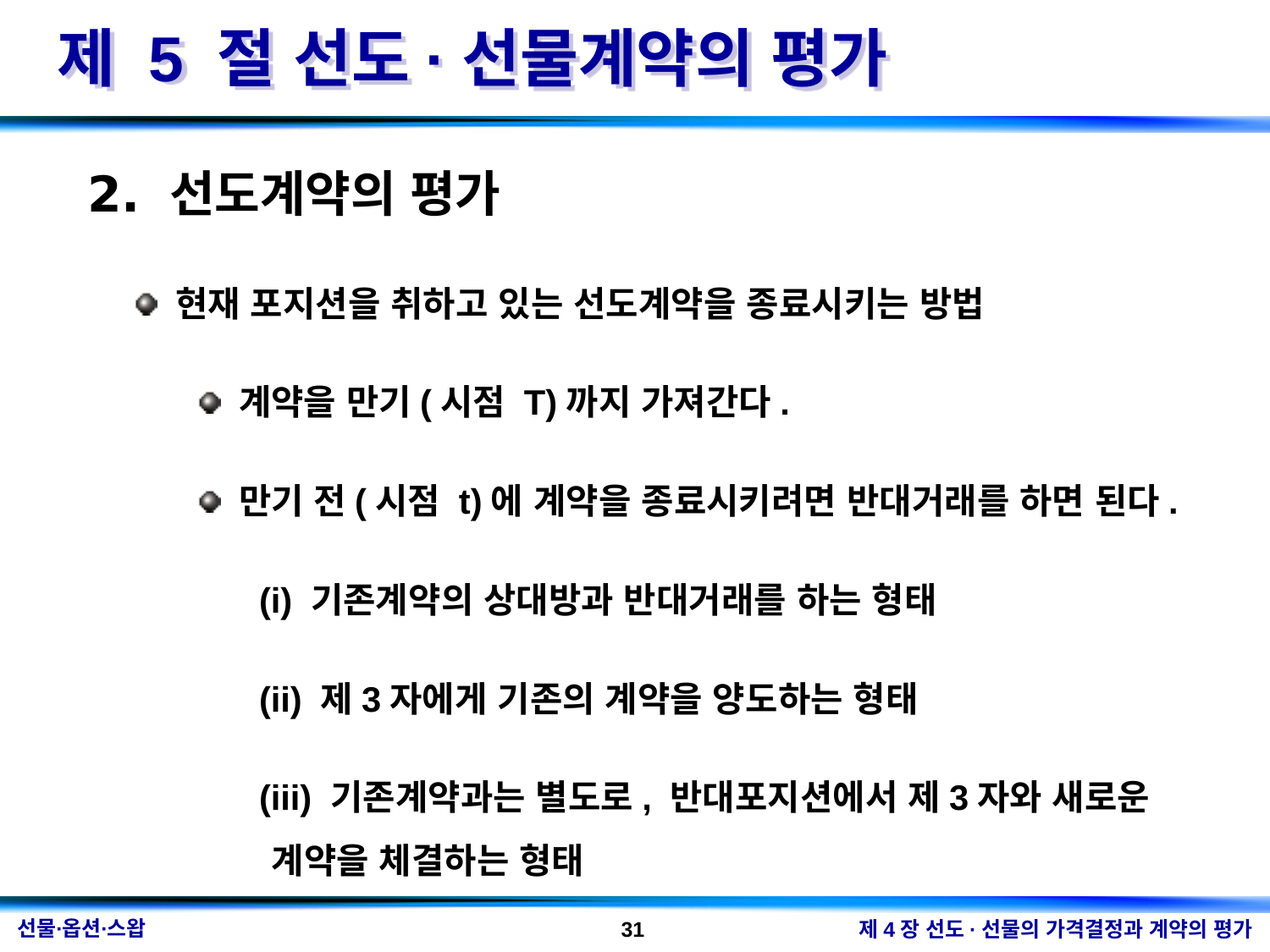

제 5 절 선도·선물계약의 평가
2. 선도계약의 평가
 현재 포지션을 취하고 있는 선도계약을 종료시키는 방법
 계약을 만기(시점 T)까지 가져간다.
 만기 전(시점 t)에 계약을 종료시키려면 반대거래를 하면 된다.
(i) 기존계약의 상대방과 반대거래를 하는 형태
(ii) 제3자에게 기존의 계약을 양도하는 형태
(iii) 기존계약과는 별도로, 반대포지션에서 제3자와 새로운 계약을 체결하는 형태
31